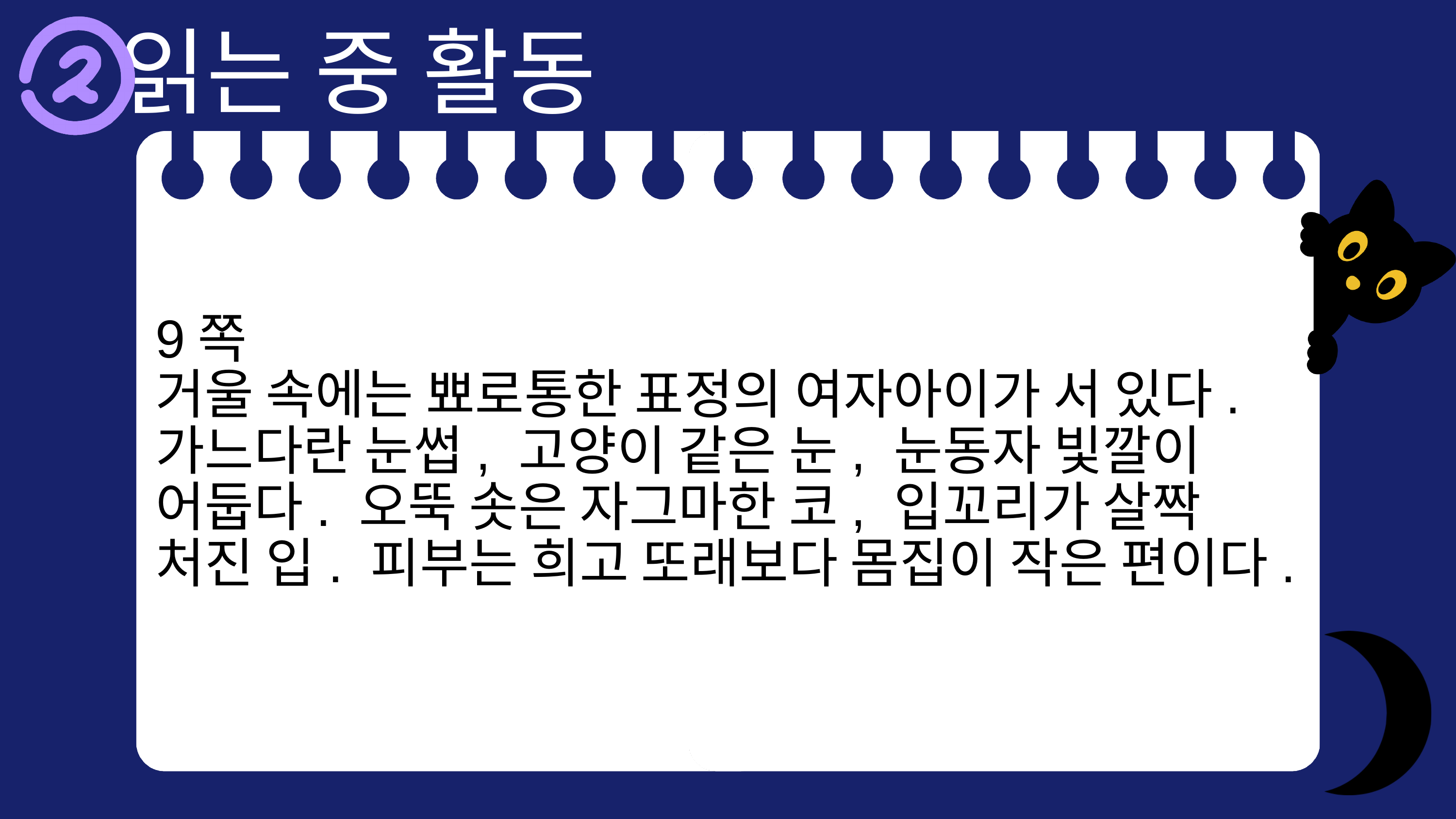

읽는 중 활동

9쪽
거울 속에는 뾰로통한 표정의 여자아이가 서 있다. 가느다란 눈썹, 고양이 같은 눈, 눈동자 빛깔이
어둡다. 오뚝 솟은 자그마한 코, 입꼬리가 살짝
처진 입. 피부는 희고 또래보다 몸집이 작은 편이다.